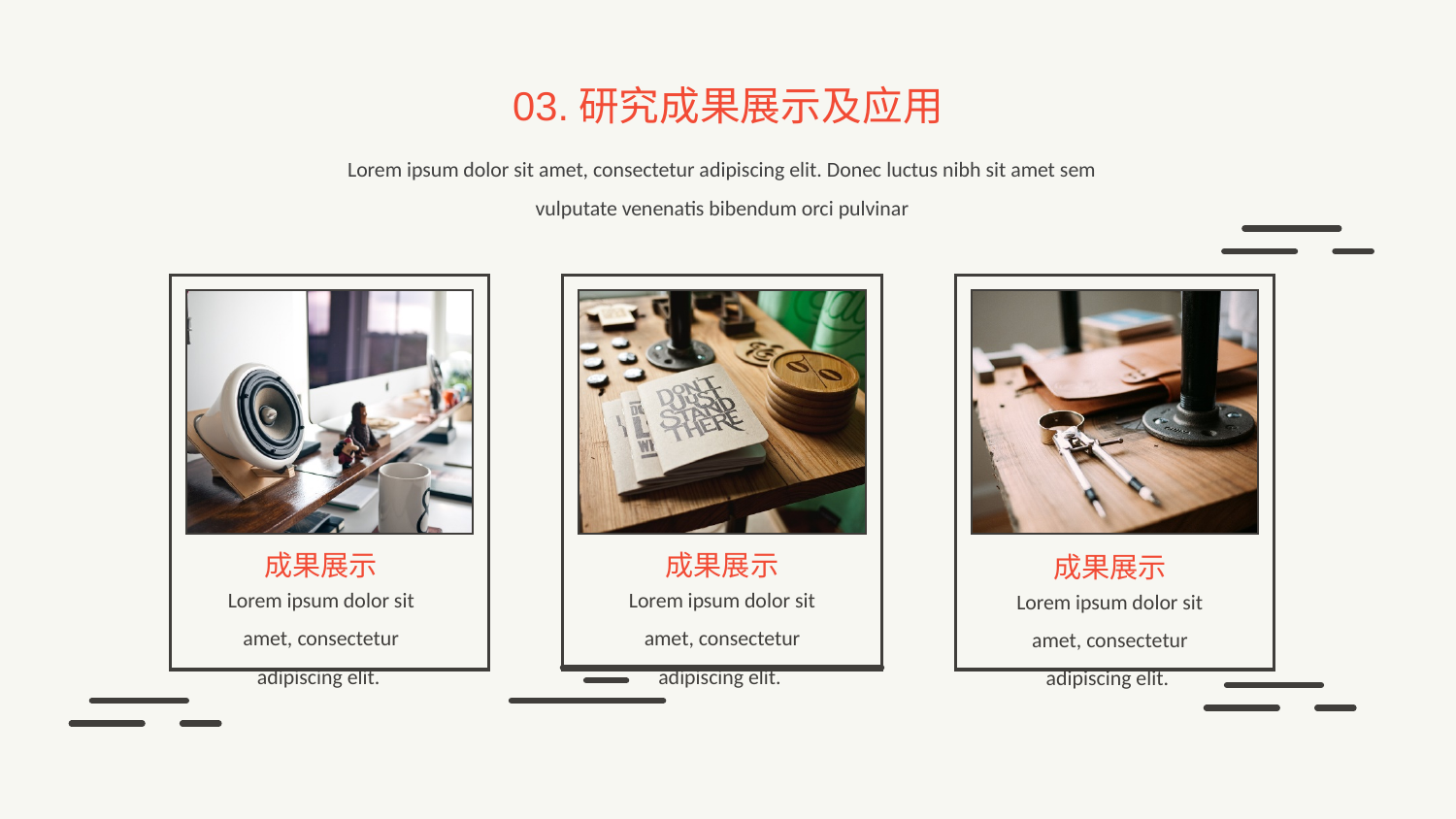

03.研究成果展示及应用
Lorem ipsum dolor sit amet, consectetur adipiscing elit. Donec luctus nibh sit amet sem vulputate venenatis bibendum orci pulvinar

成果展示
成果展示
成果展示
Lorem ipsum dolor sit amet, consectetur adipiscing elit.
Lorem ipsum dolor sit amet, consectetur adipiscing elit.
Lorem ipsum dolor sit amet, consectetur adipiscing elit.